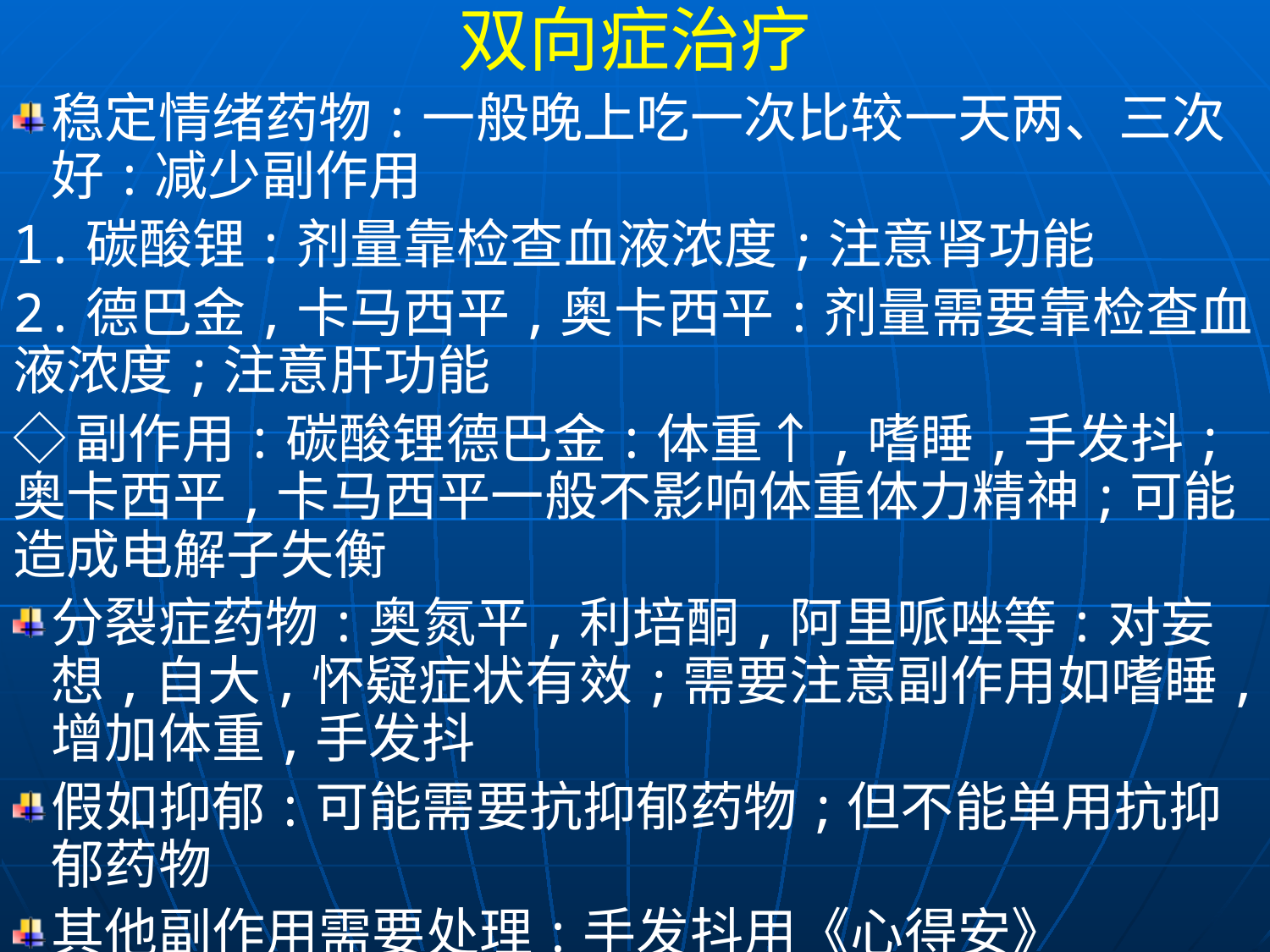

双向症治疗
稳定情绪药物:一般晚上吃一次比较一天两、三次好:减少副作用
1.碳酸锂:剂量靠检查血液浓度;注意肾功能
2.德巴金,卡马西平,奥卡西平:剂量需要靠检查血液浓度;注意肝功能
◇副作用:碳酸锂德巴金:体重↑,嗜睡,手发抖;奥卡西平,卡马西平一般不影响体重体力精神;可能造成电解子失衡
分裂症药物:奥氮平,利培酮,阿里哌唑等:对妄想,自大,怀疑症状有效;需要注意副作用如嗜睡,增加体重,手发抖
假如抑郁:可能需要抗抑郁药物;但不能单用抗抑郁药物
其他副作用需要处理:手发抖用《心得安》